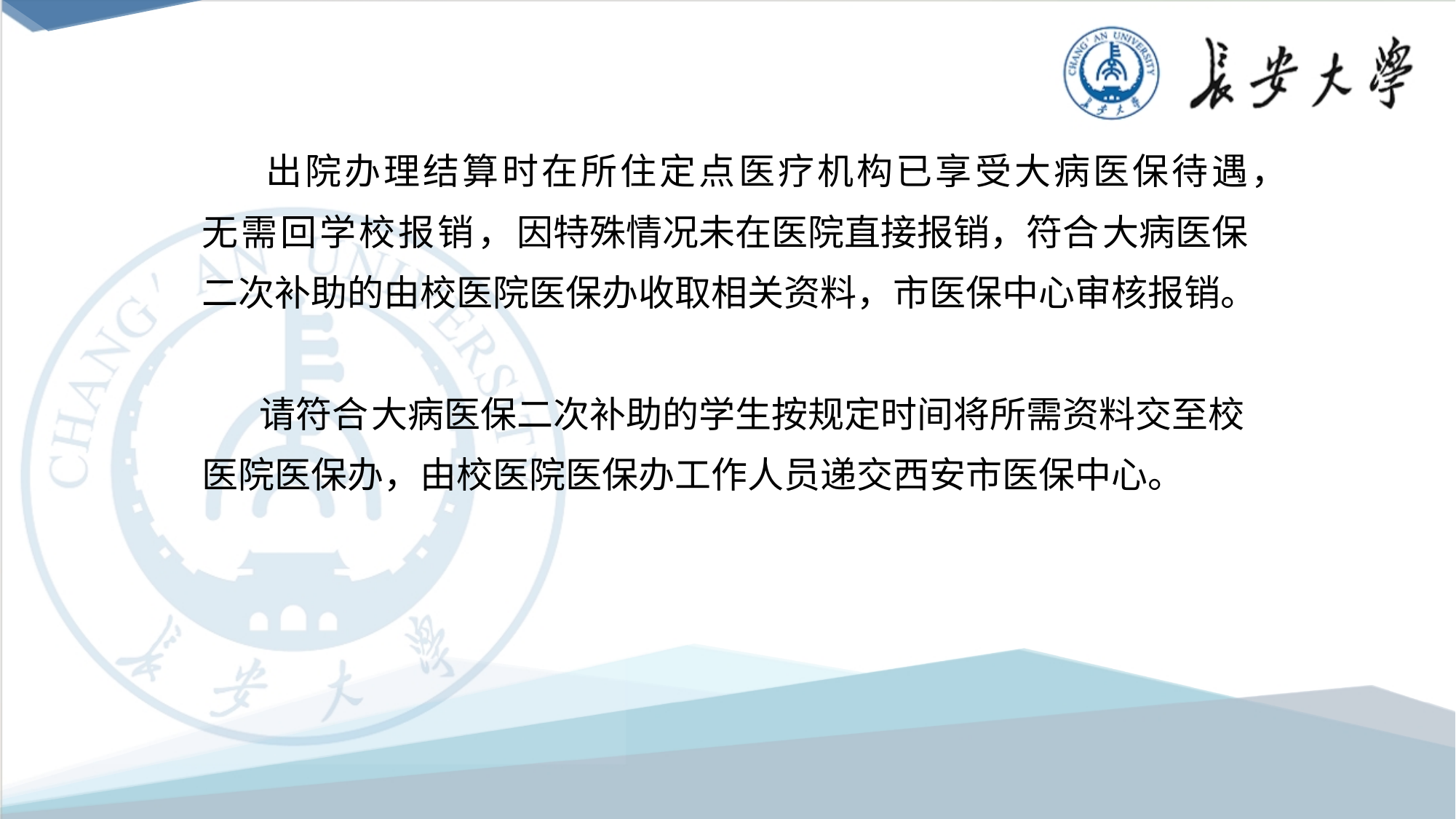

出院办理结算时在所住定点医疗机构已享受大病医保待遇，无需回学校报销，因特殊情况未在医院直接报销，符合大病医保二次补助的由校医院医保办收取相关资料，市医保中心审核报销。

  请符合大病医保二次补助的学生按规定时间将所需资料交至校医院医保办，由校医院医保办工作人员递交西安市医保中心。